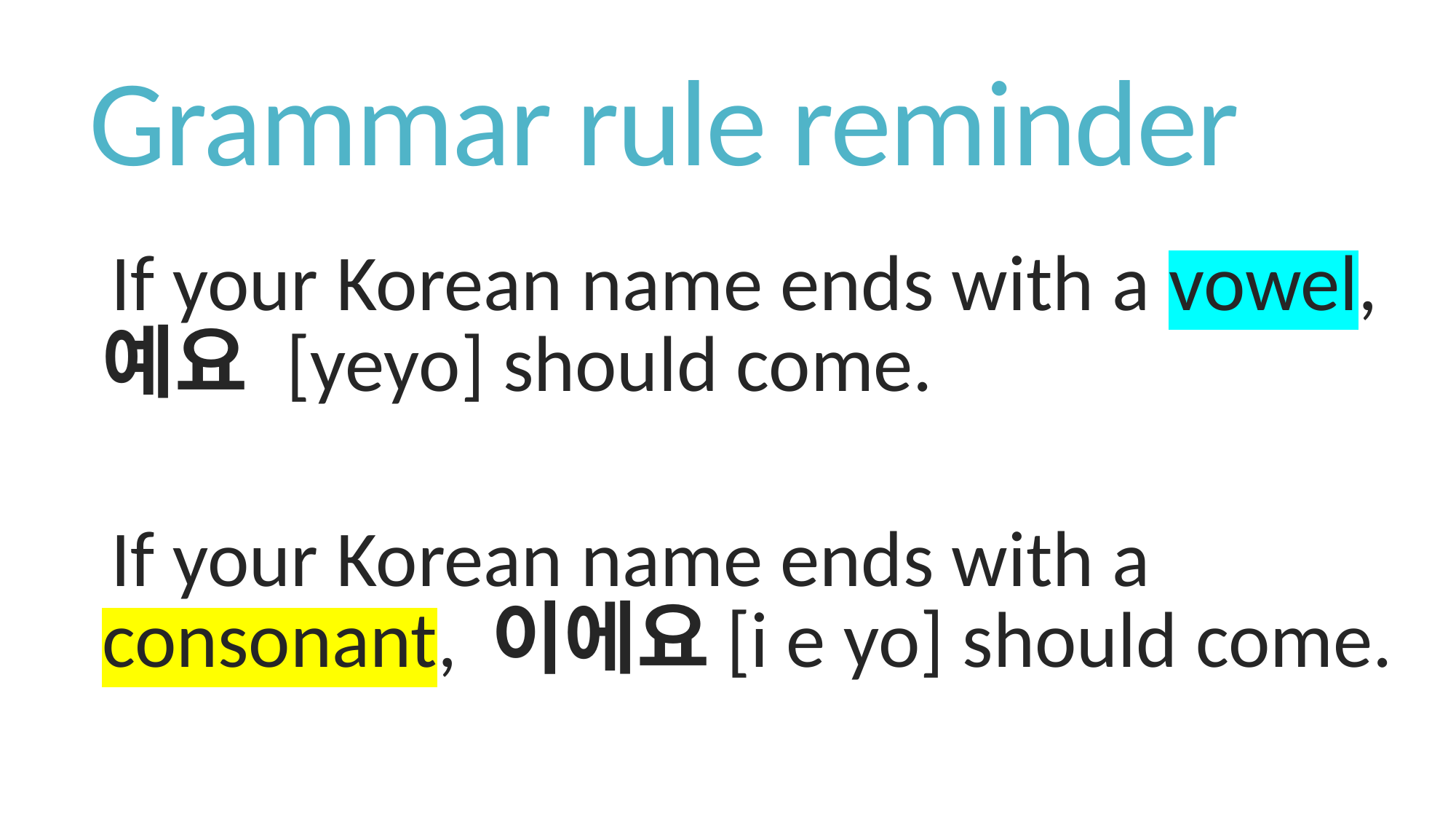

# Grammar rule reminder
If your Korean name ends with a vowel, 예요 [yeyo] should come.

If your Korean name ends with a consonant, 이에요[i e yo] should come.